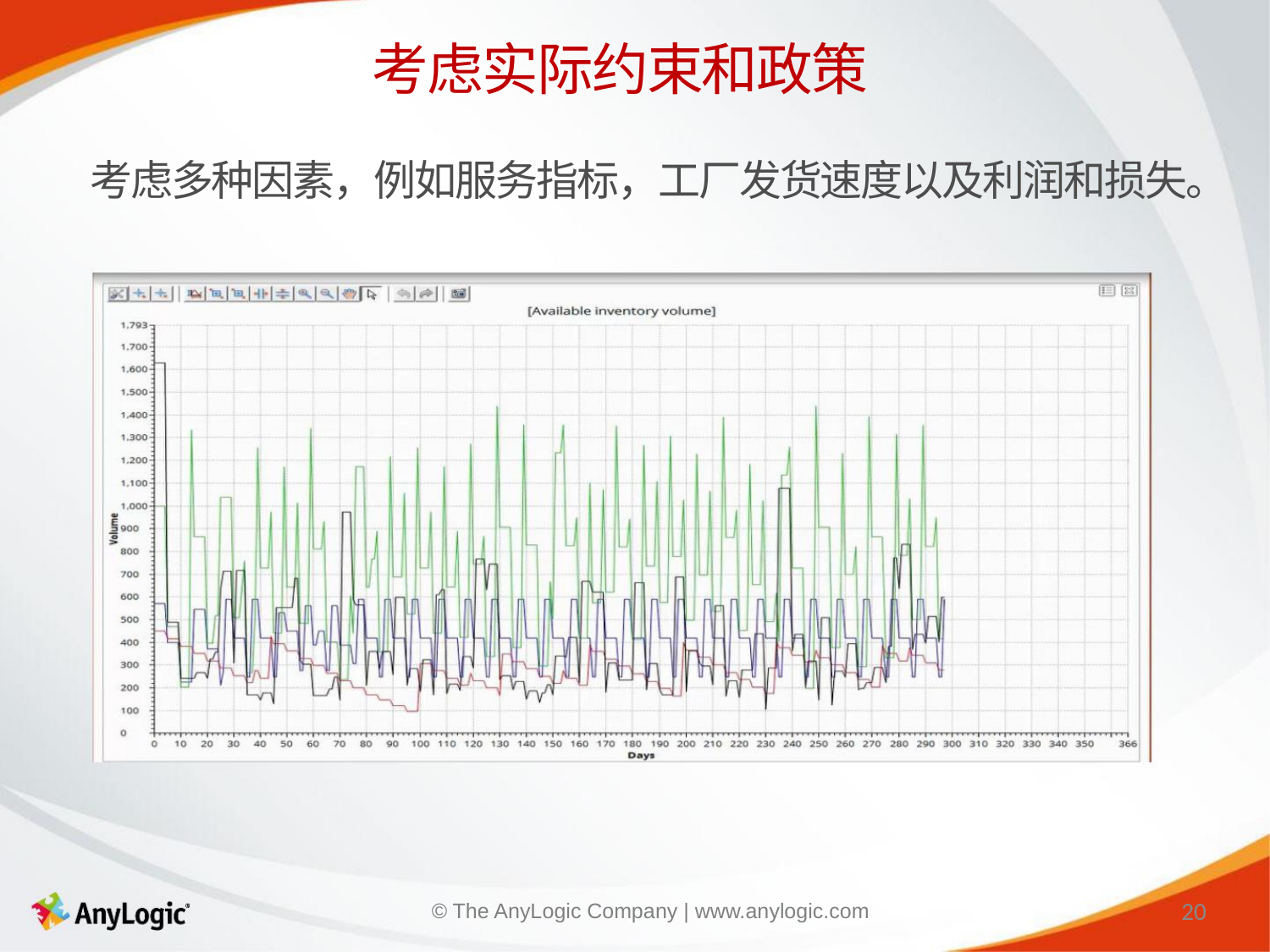

考虑实际约束和政策
考虑多种因素，例如服务指标，工厂发货速度以及利润和损失。
20
© The AnyLogic Company | www.anylogic.com